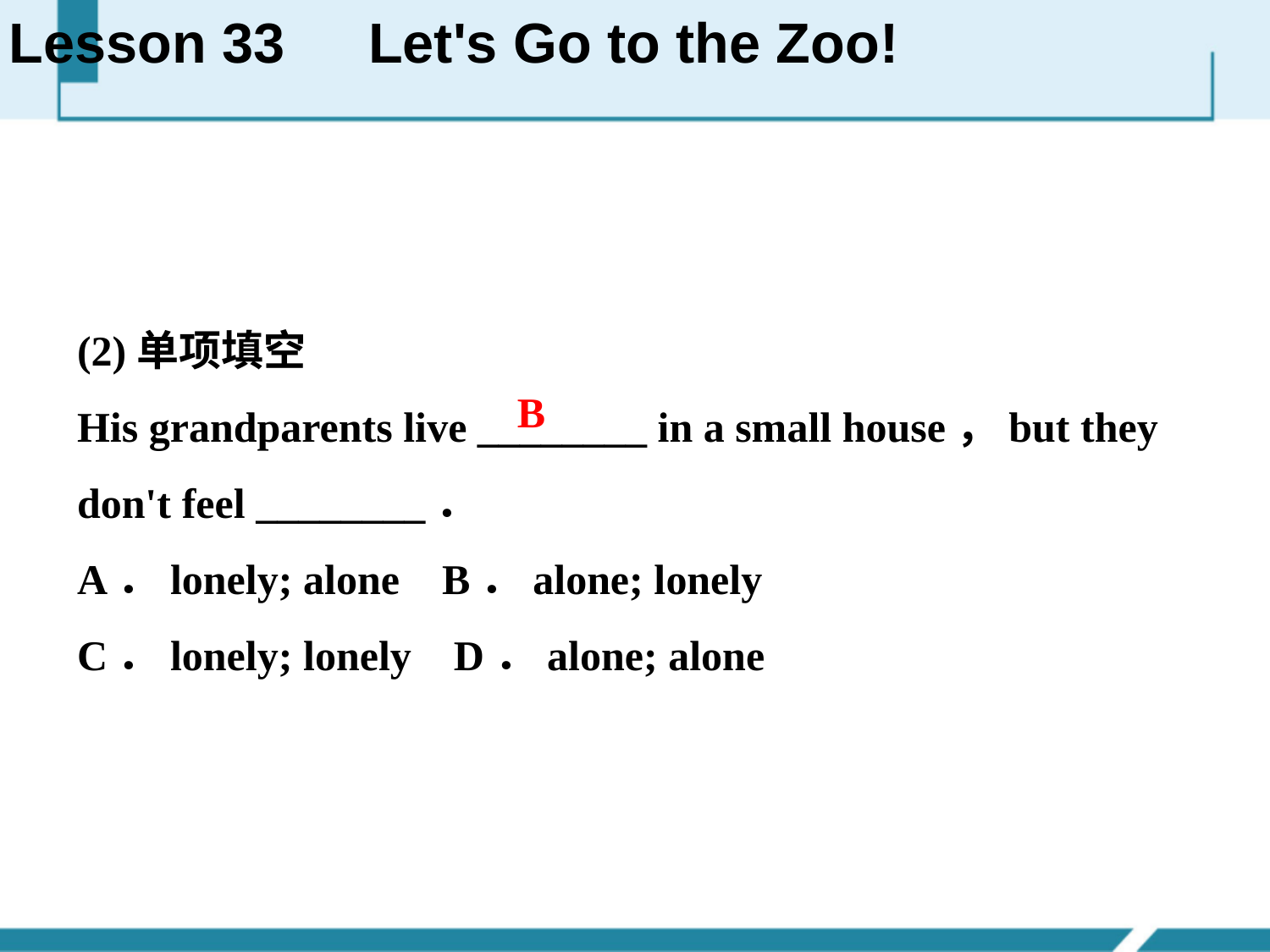

Lesson 33　Let's Go to the Zoo!
(2)单项填空
His grandparents live ________ in a small house，but they don't feel ________．
A．lonely; alone    B．alone; lonely
C．lonely; lonely    D．alone; alone
B